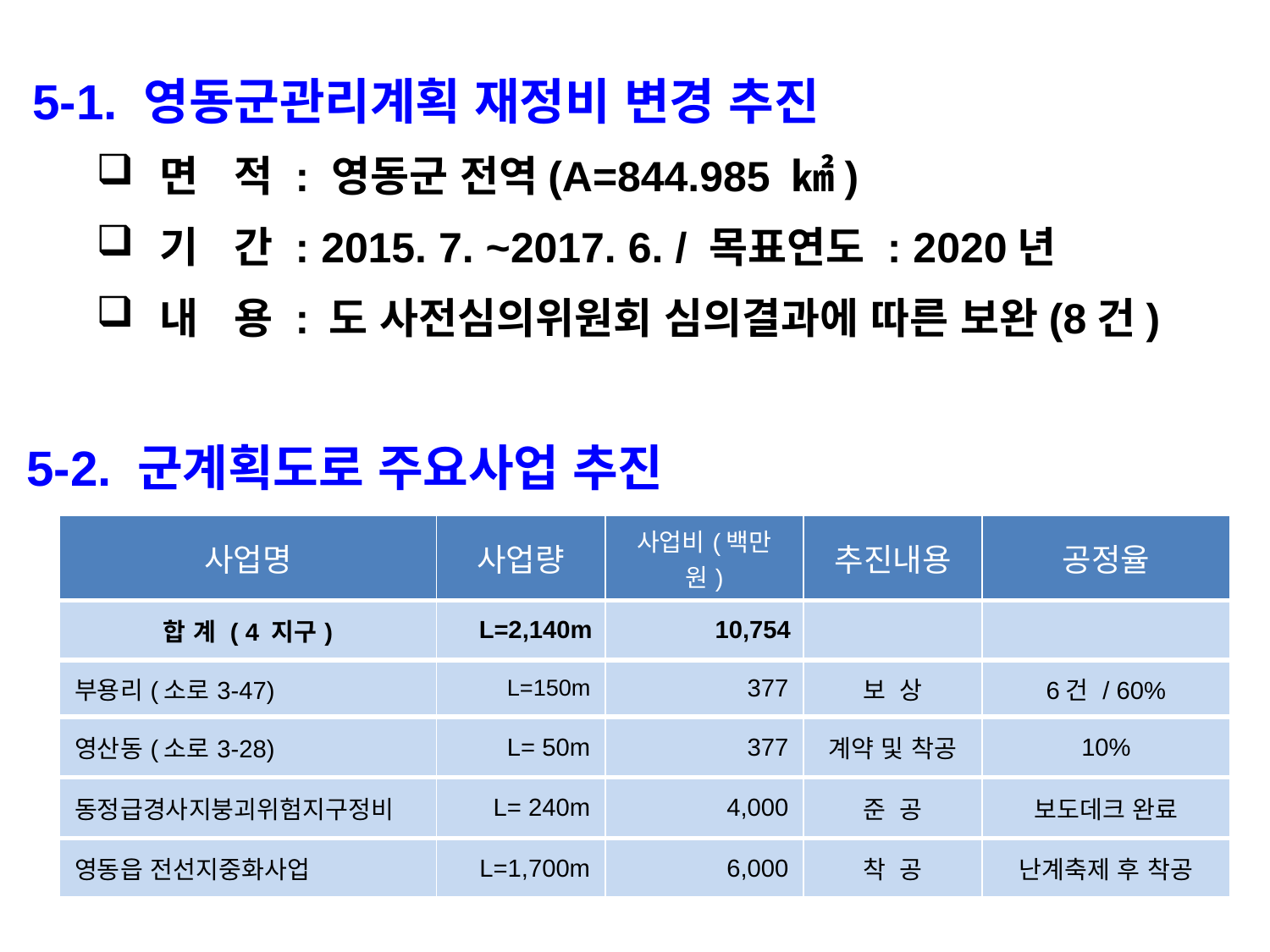

5-1. 영동군관리계획 재정비 변경 추진
면   적 : 영동군 전역(A=844.985 ㎢)
기   간 : 2015. 7. ~2017. 6. / 목표연도 : 2020년
내   용 : 도 사전심의위원회 심의결과에 따른 보완(8건)

 5-2. 군계획도로 주요사업 추진

| 사업명 | 사업량 | 사업비(백만원) | 추진내용 | 공정율 |
| --- | --- | --- | --- | --- |
| 합 계 ( 4 지구) | L=2,140m | 10,754 |  |  |
| 부용리(소로3-47) | L=150m | 377 | 보 상 | 6건 / 60% |
| 영산동(소로3-28) | L= 50m | 377 | 계약 및 착공 | 10% |
| 동정급경사지붕괴위험지구정비 | L= 240m | 4,000 | 준 공 | 보도데크 완료 |
| 영동읍 전선지중화사업 | L=1,700m | 6,000 | 착 공 | 난계축제 후 착공 |